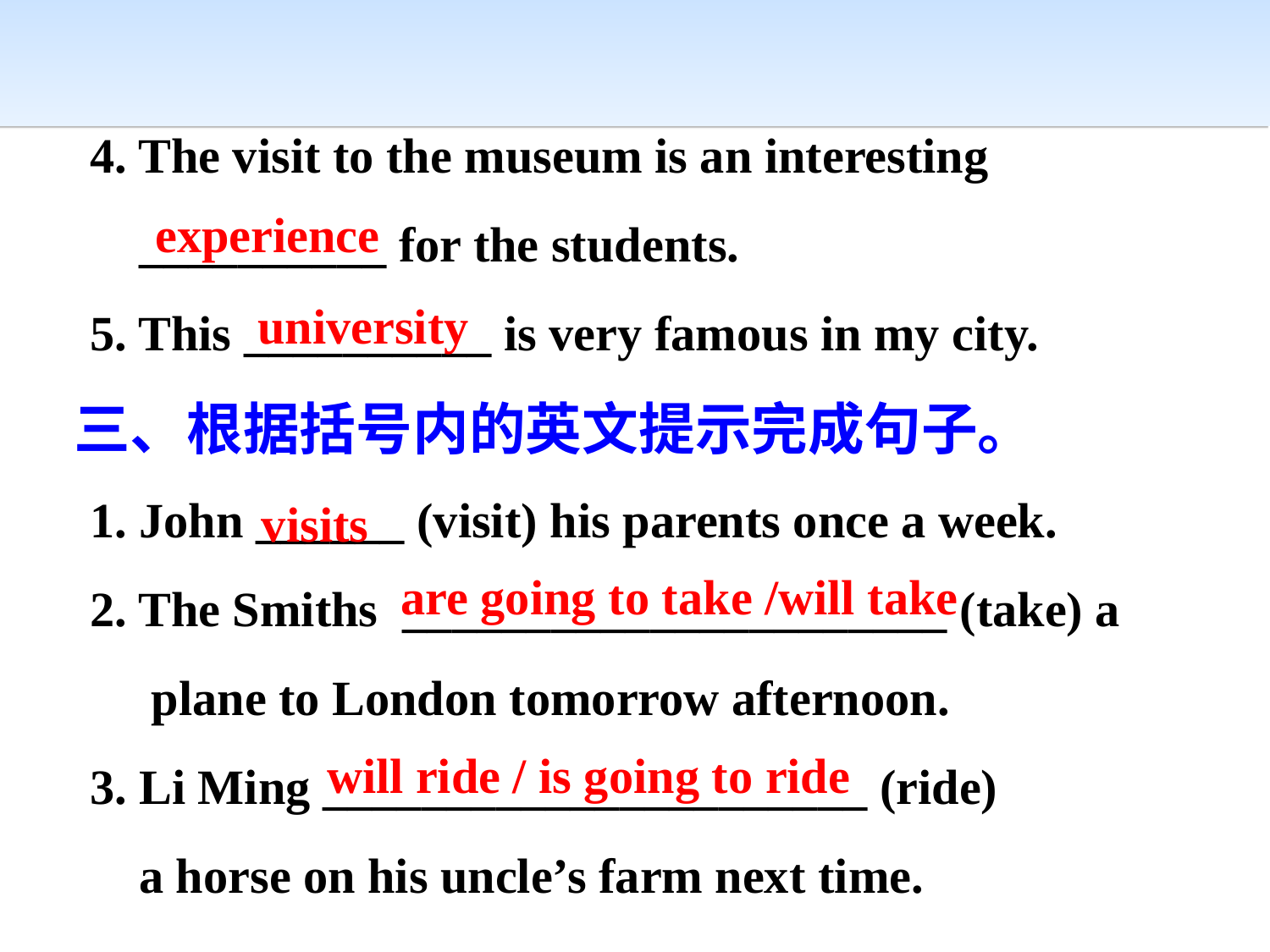

4. The visit to the museum is an interesting
    __________ for the students.
5. This __________ is very famous in my city.
experience
university
三、根据括号内的英文提示完成句子。
1. John ______ (visit) his parents once a week.
2. The Smiths  ______________________ (take) a
     plane to London tomorrow afternoon.
3. Li Ming ______________________ (ride)
    a horse on his uncle’s farm next time.
visits
are going to take /will take
will ride / is going to ride